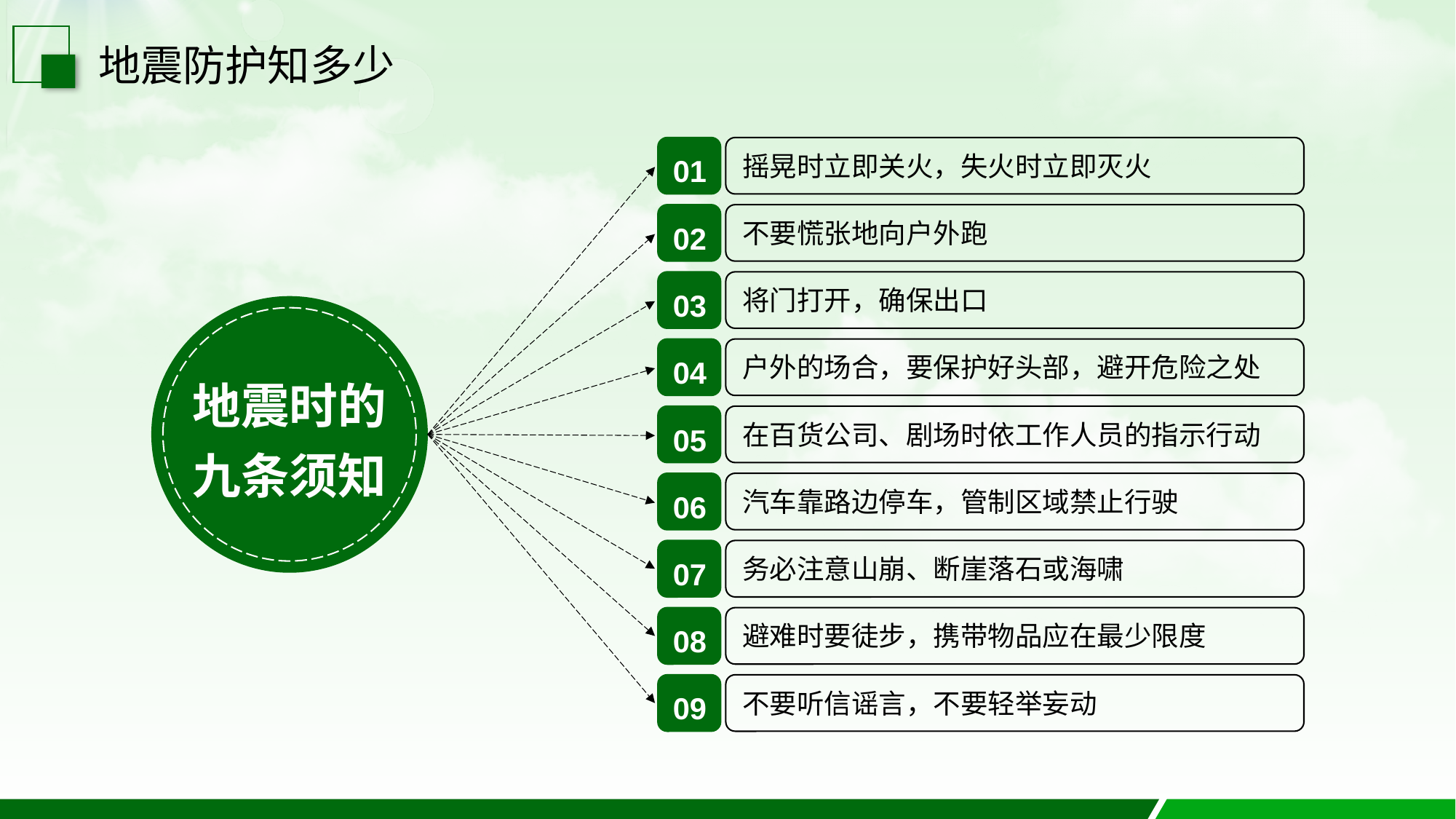

地震防护知多少

01

摇晃时立即关火，失火时立即灭火

02

不要慌张地向户外跑

03

将门打开，确保出口

地震时的九条须知

04

户外的场合，要保护好头部，避开危险之处

05

在百货公司、剧场时依工作人员的指示行动

06

汽车靠路边停车，管制区域禁止行驶

07

务必注意山崩、断崖落石或海啸

08

避难时要徒步，携带物品应在最少限度

09

不要听信谣言，不要轻举妄动